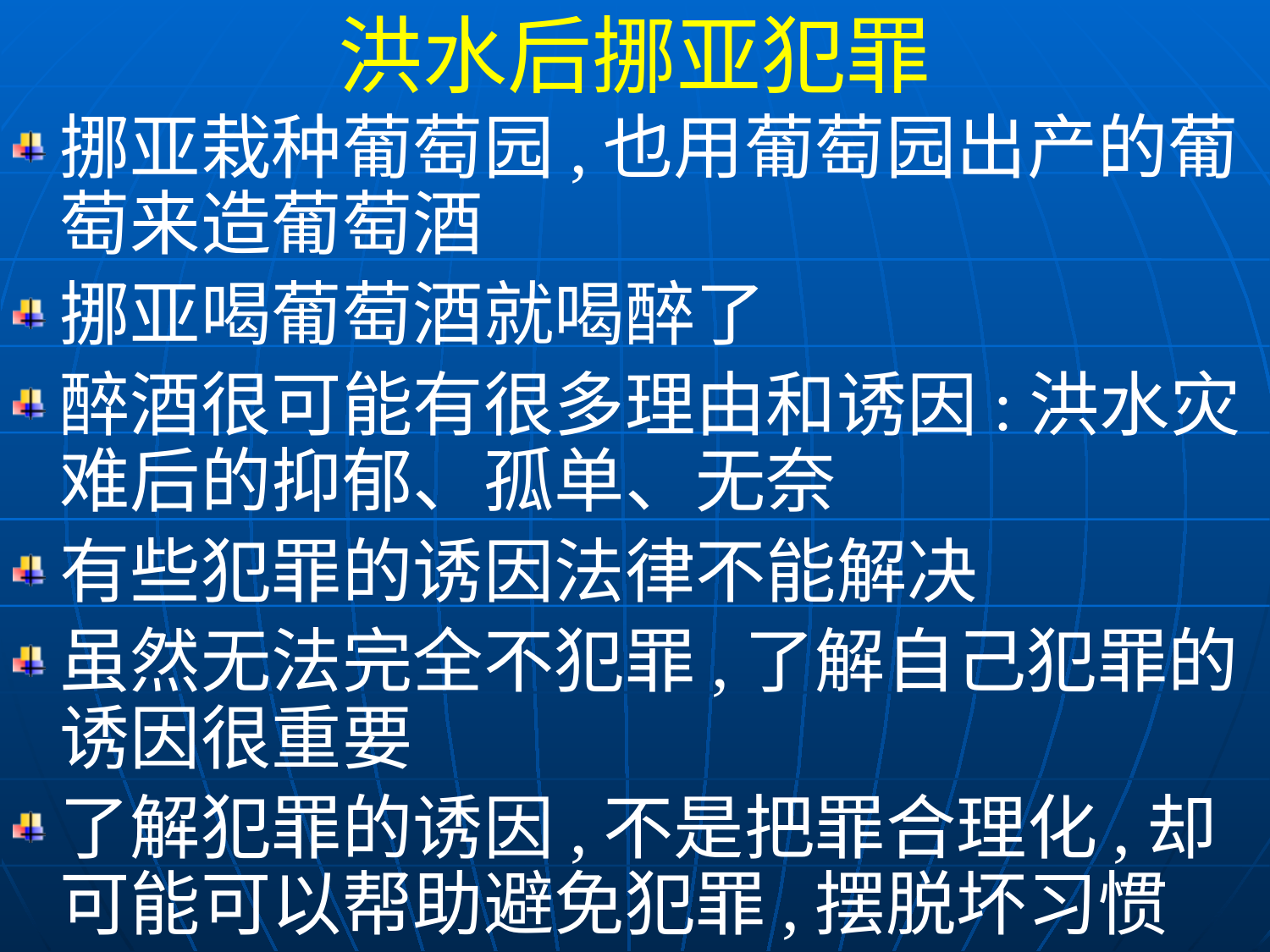

洪水后挪亚犯罪
挪亚栽种葡萄园,也用葡萄园出产的葡萄来造葡萄酒
挪亚喝葡萄酒就喝醉了
醉酒很可能有很多理由和诱因:洪水灾难后的抑郁、孤单、无奈
有些犯罪的诱因法律不能解决
虽然无法完全不犯罪,了解自己犯罪的诱因很重要
了解犯罪的诱因,不是把罪合理化,却可能可以帮助避免犯罪,摆脱坏习惯